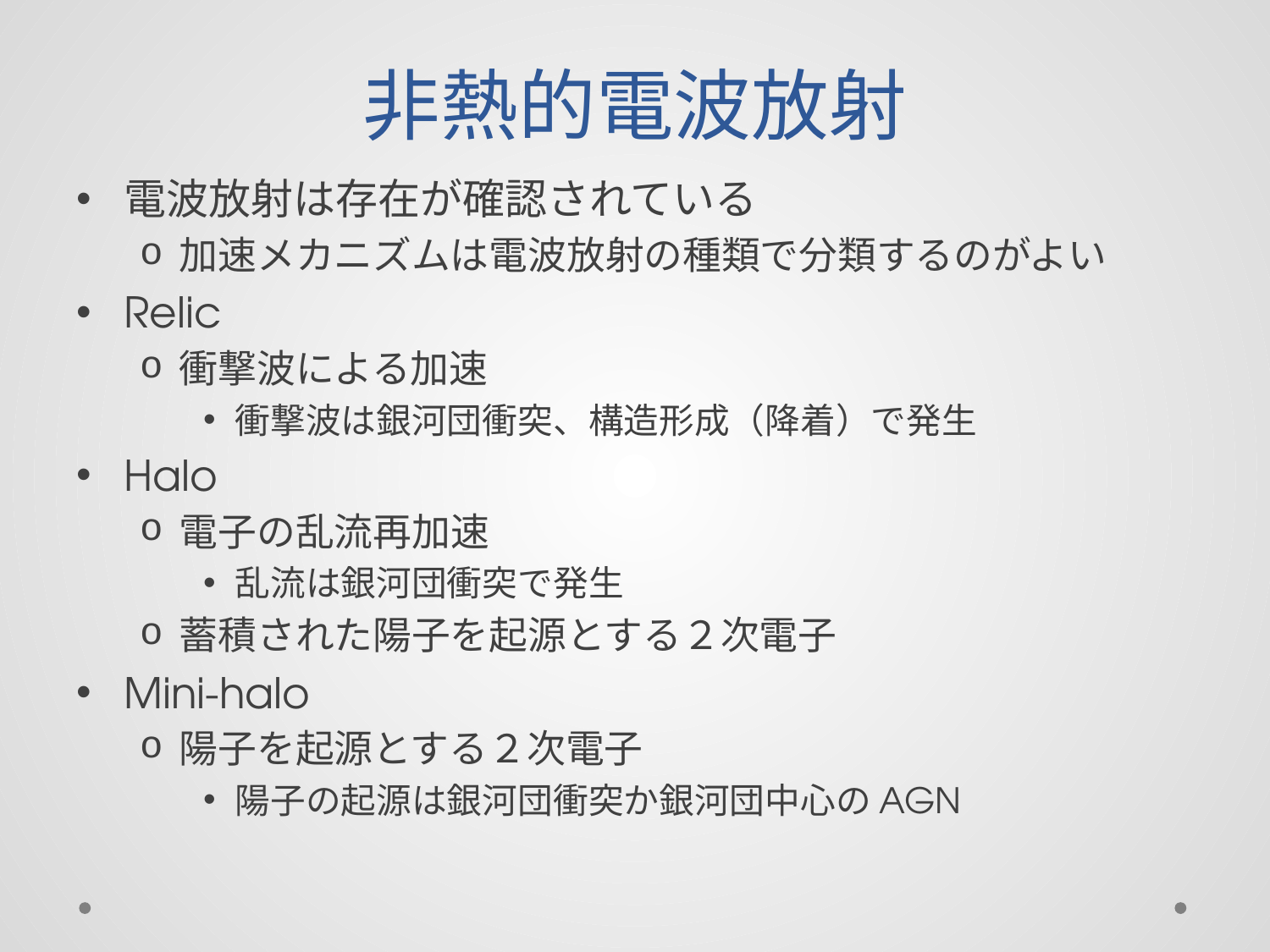

# 非熱的電波放射
電波放射は存在が確認されている
加速メカニズムは電波放射の種類で分類するのがよい
Relic
衝撃波による加速
衝撃波は銀河団衝突、構造形成（降着）で発生
Halo
電子の乱流再加速
乱流は銀河団衝突で発生
蓄積された陽子を起源とする２次電子
Mini-halo
陽子を起源とする２次電子
陽子の起源は銀河団衝突か銀河団中心のAGN